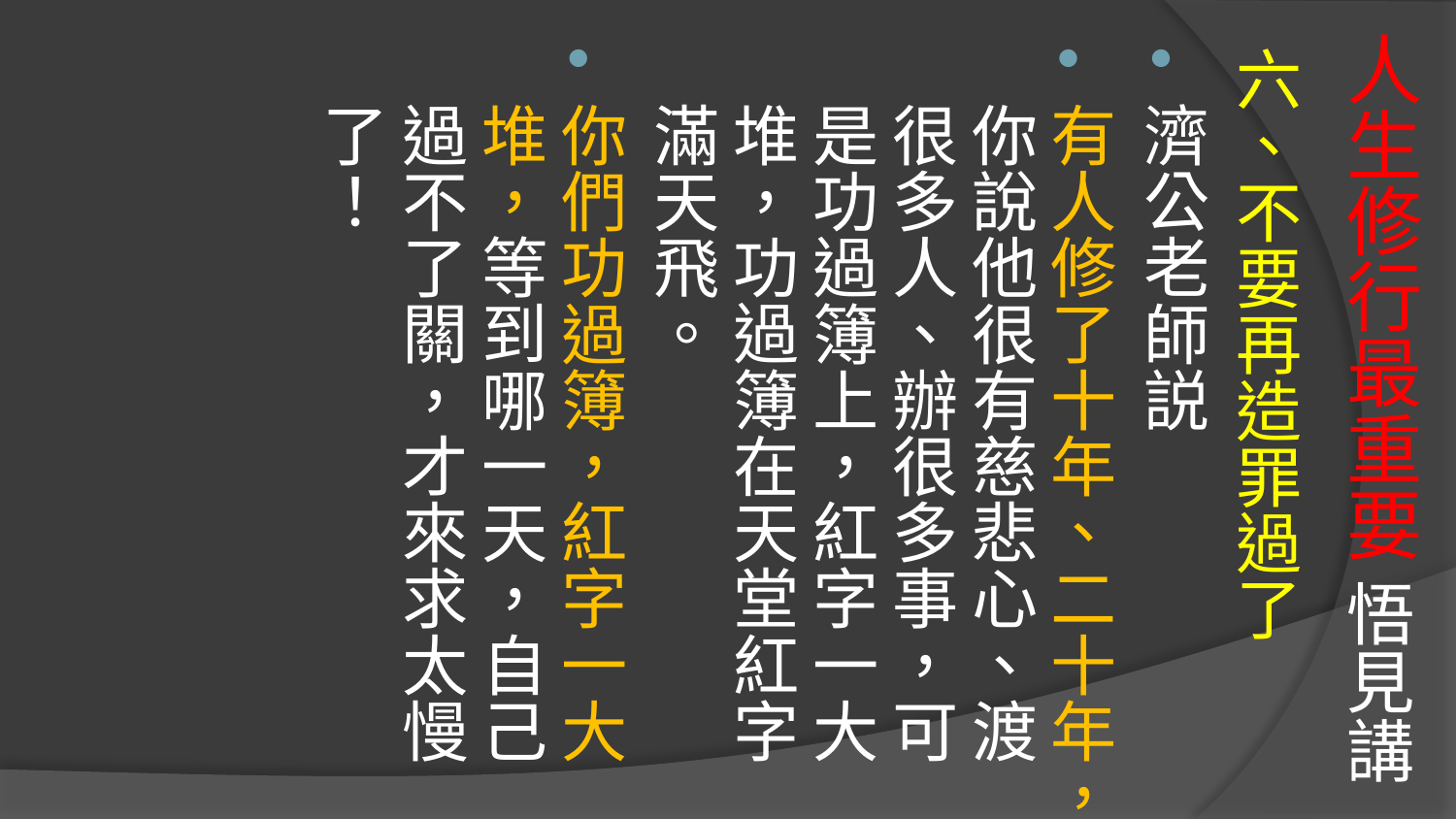

# 人生修行最重要 悟見講
六、不要再造罪過了
濟公老師説
有人修了十年、二十年，你說他很有慈悲心、渡很多人、辦很多事，可是功過簿上，紅字一大堆，功過簿在天堂紅字滿天飛。
你們功過簿，紅字一大堆，等到哪一天，自己過不了關，才來求太慢了！